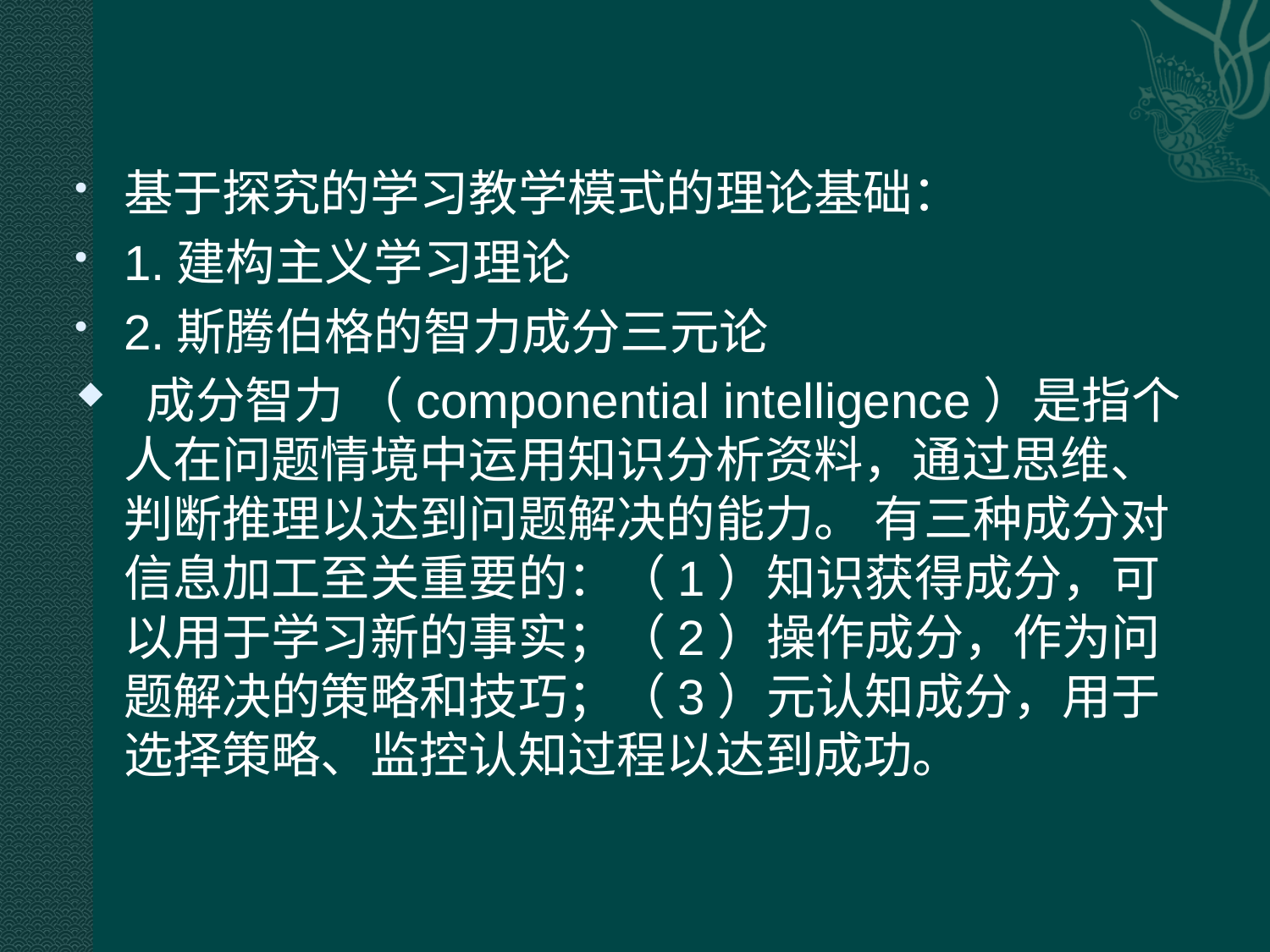

#
基于探究的学习教学模式的理论基础：
1.建构主义学习理论
2.斯腾伯格的智力成分三元论
 成分智力 （componential intelligence）是指个人在问题情境中运用知识分析资料，通过思维、判断推理以达到问题解决的能力。 有三种成分对信息加工至关重要的：（1）知识获得成分，可以用于学习新的事实；（2）操作成分，作为问题解决的策略和技巧；（3）元认知成分，用于选择策略、监控认知过程以达到成功。